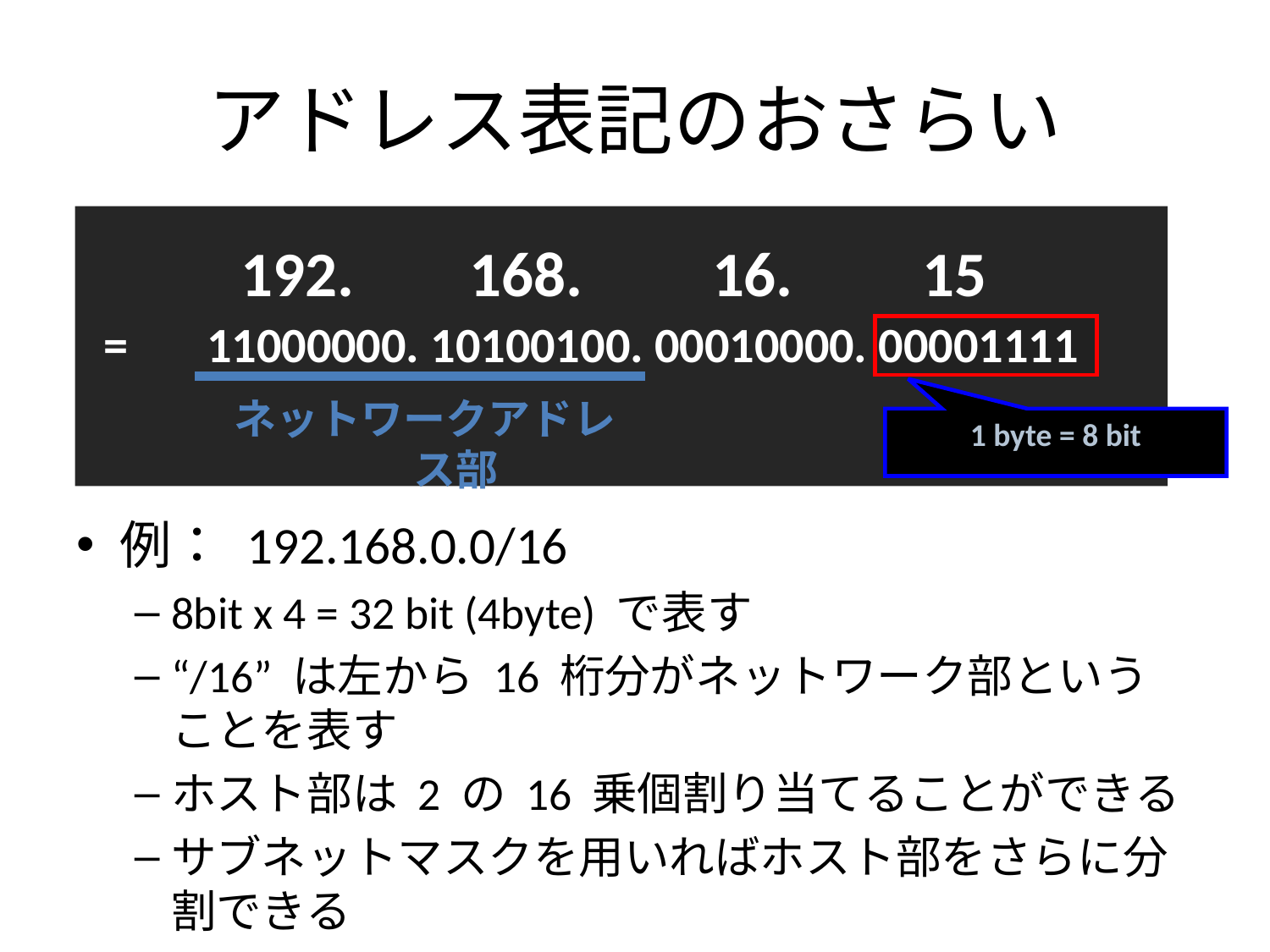

# アドレス表記のおさらい

192.        168.         16.         15
=
11000000. 10100100. 00010000. 00001111

1 byte = 8 bit
ネットワークアドレス部
例： 192.168.0.0/16
8bit x 4 = 32 bit (4byte) で表す
“/16” は左から 16 桁分がネットワーク部ということを表す
ホスト部は 2 の 16 乗個割り当てることができる
サブネットマスクを用いればホスト部をさらに分割できる